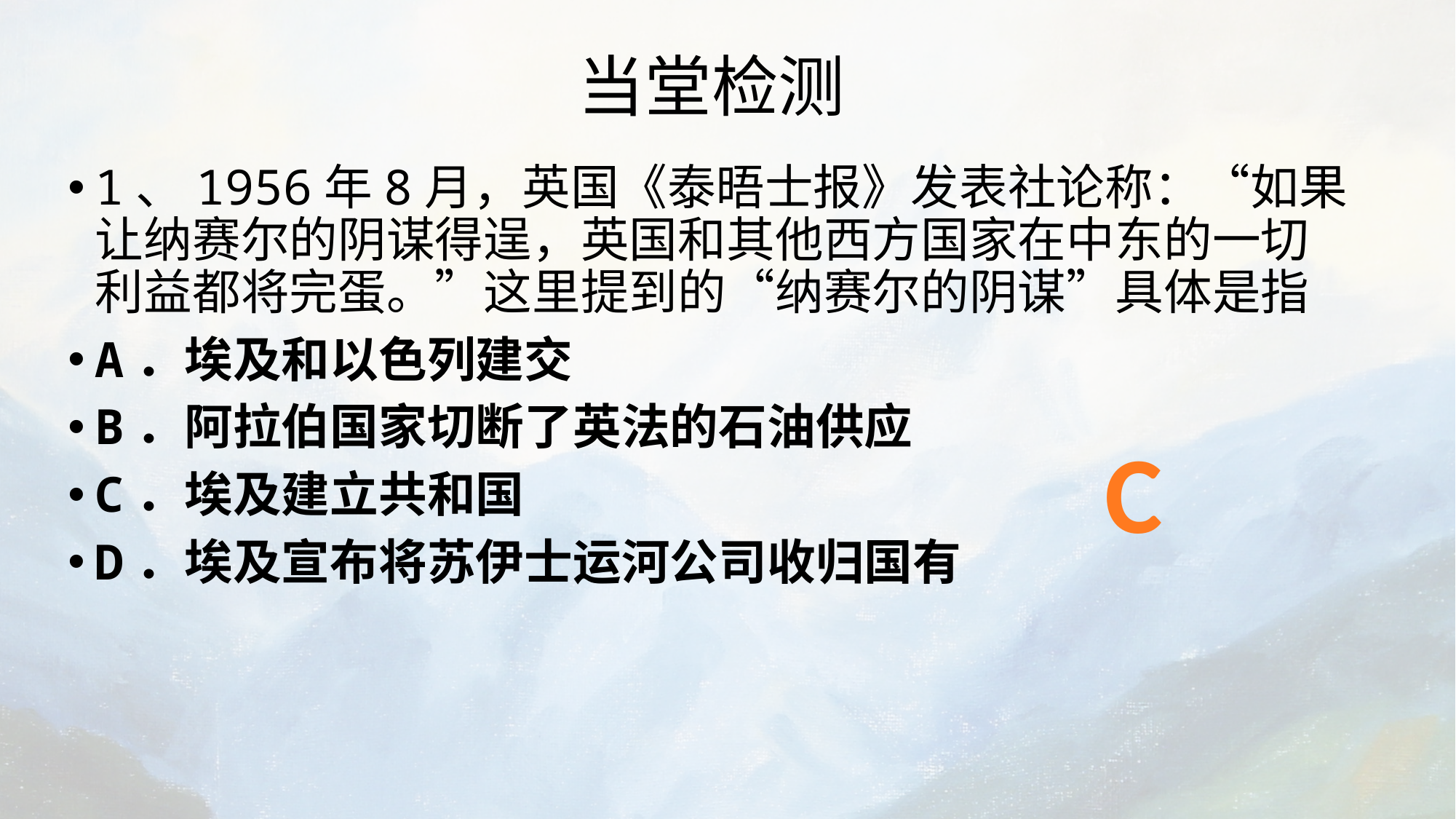

# 当堂检测
1、1956年8月，英国《泰晤士报》发表社论称：“如果让纳赛尔的阴谋得逞，英国和其他西方国家在中东的一切利益都将完蛋。”这里提到的“纳赛尔的阴谋”具体是指
A．埃及和以色列建交
B．阿拉伯国家切断了英法的石油供应
C．埃及建立共和国
D．埃及宣布将苏伊士运河公司收归国有
C